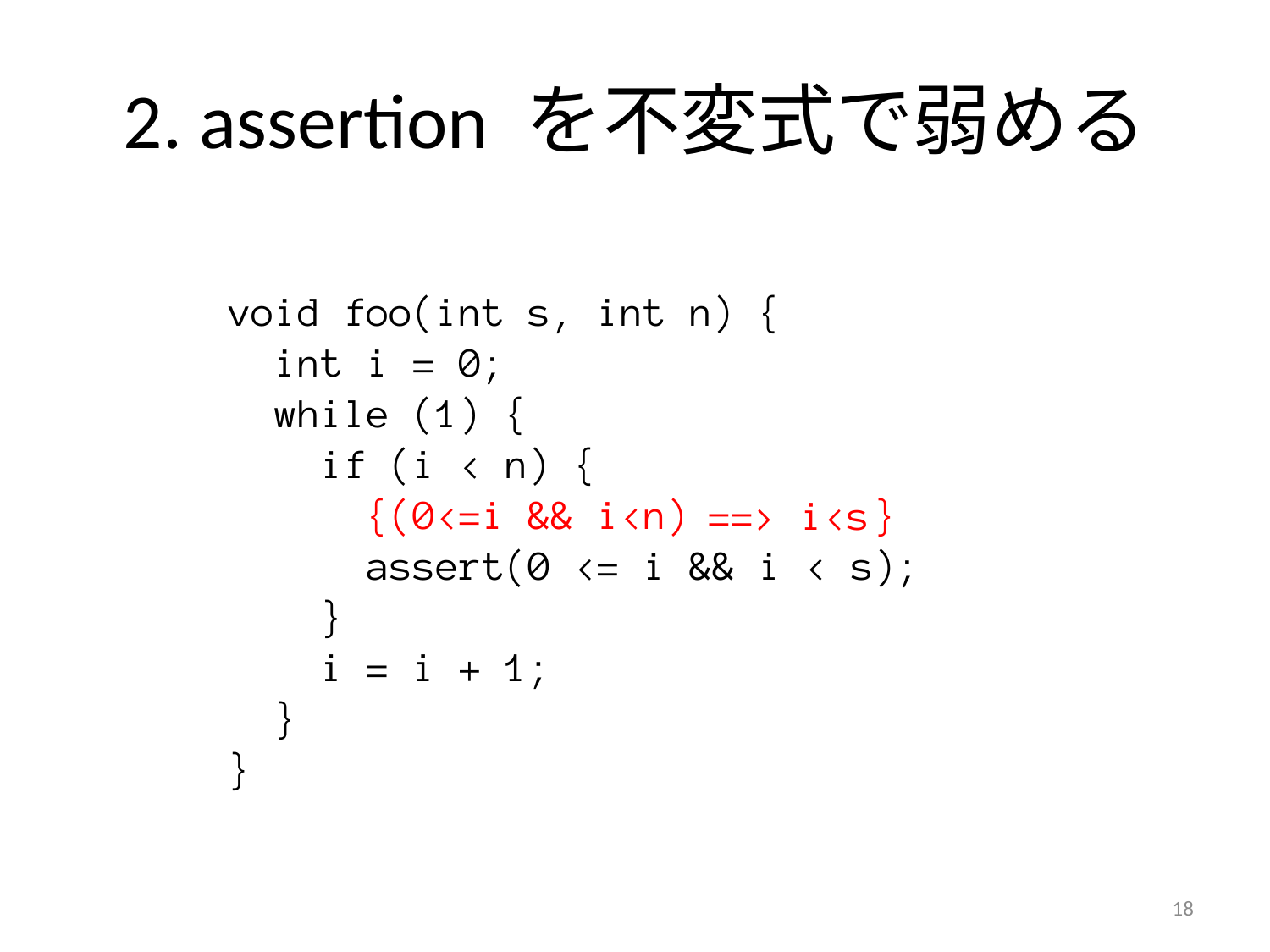

# 2. assertion を不変式で弱める

void foo(int s, int n) {
  int i = 0;
  while (1) {
    if (i < n) {
      {(0<=i && i<n)        }
      assert(0 <= i && i < s);
    }
    i = i + 1;
  }
}
==> i<s
18